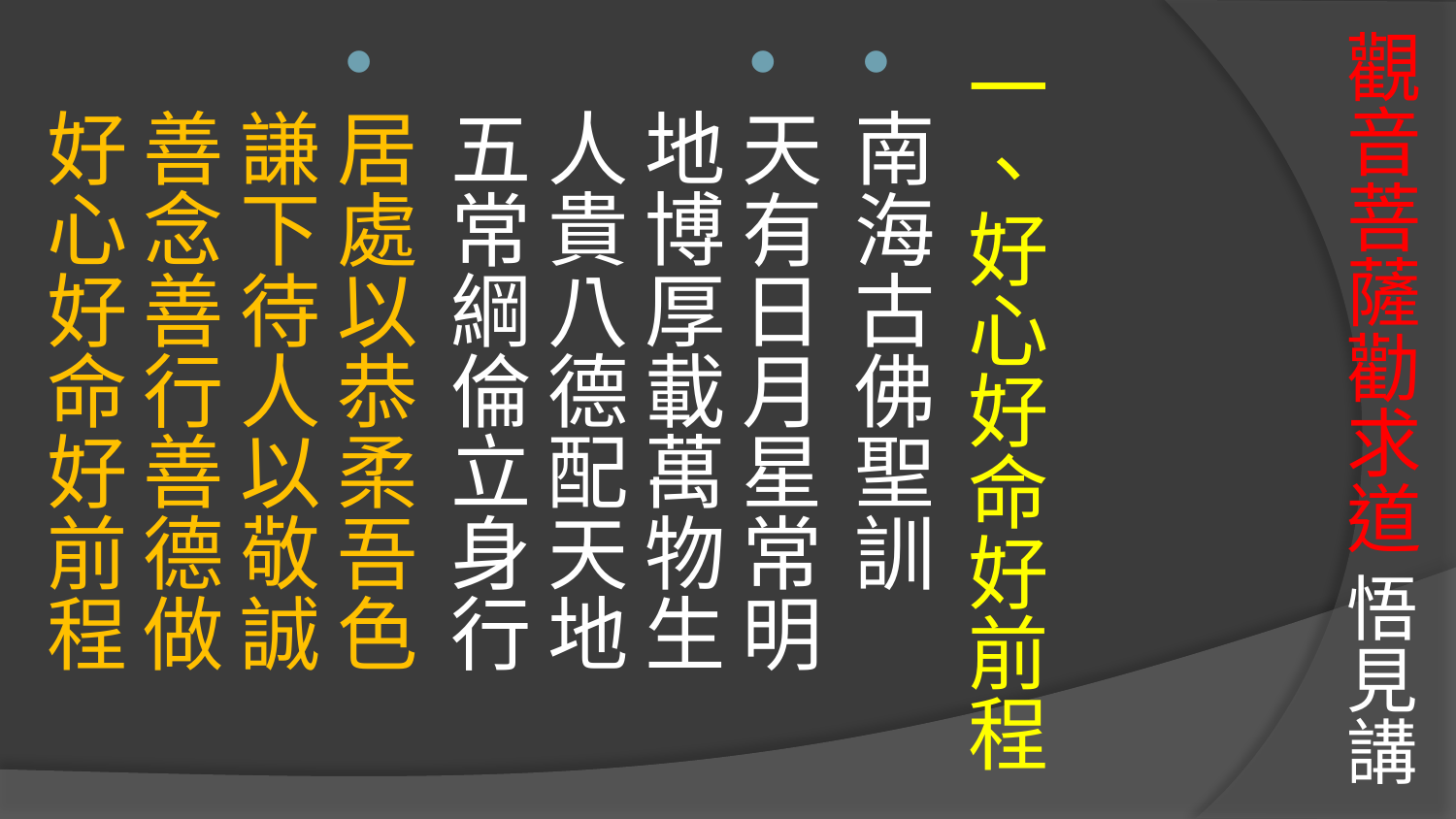

# 觀音菩薩勸求道 悟見講
一、好心好命好前程
南海古佛聖訓
天有日月星常明　地博厚載萬物生
人貴八德配天地　五常綱倫立身行
居處以恭柔吾色　謙下待人以敬誠
善念善行善德做　好心好命好前程